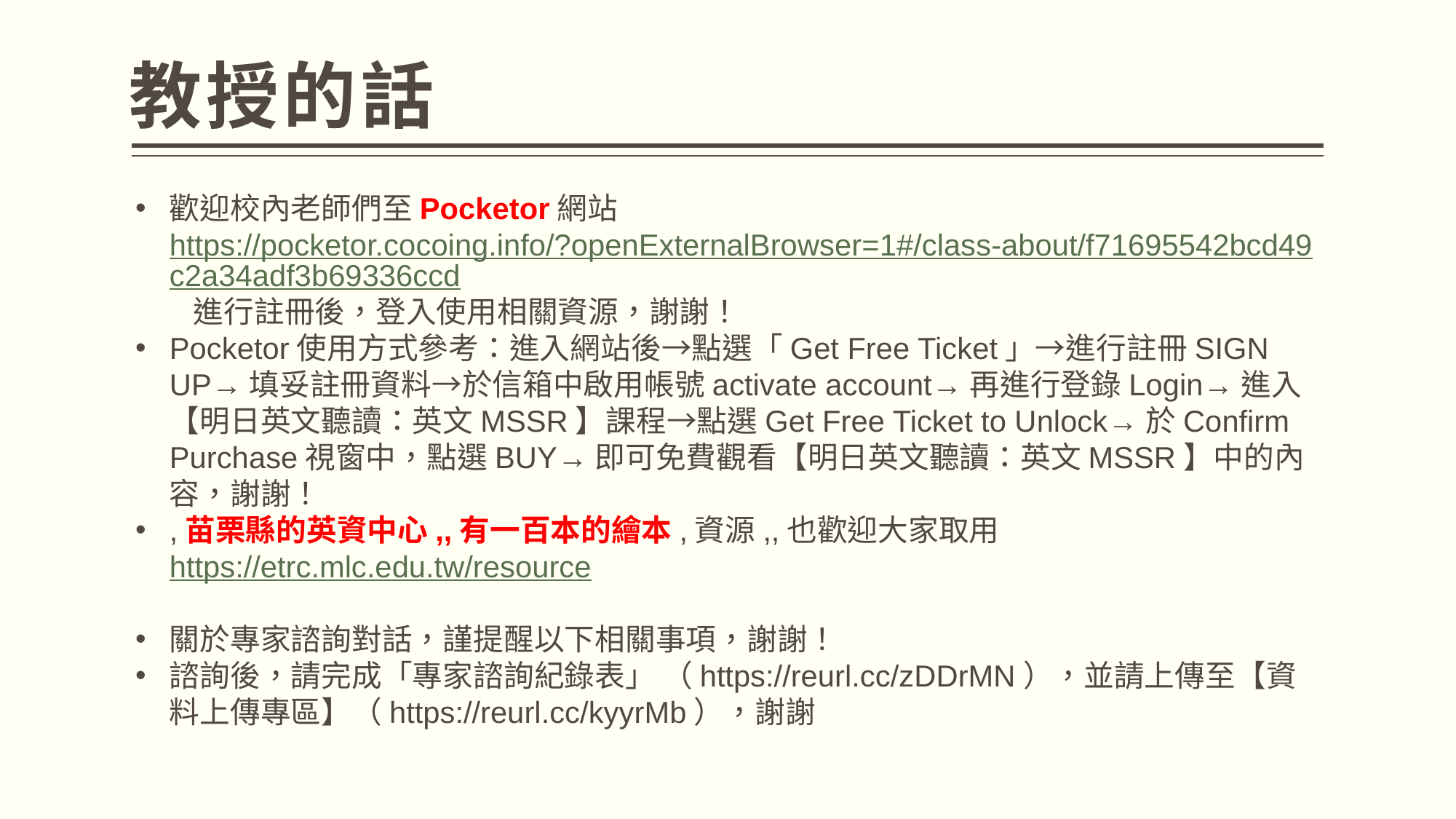

# 教授的話
歡迎校內老師們至Pocketor網站 https://pocketor.cocoing.info/?openExternalBrowser=1#/class-about/f71695542bcd49c2a34adf3b69336ccd  進行註冊後，登入使用相關資源，謝謝！
Pocketor使用方式參考：進入網站後→點選「Get Free Ticket」→進行註冊SIGN UP→填妥註冊資料→於信箱中啟用帳號activate account→再進行登錄Login→進入【明日英文聽讀：英文MSSR】課程→點選Get Free Ticket to Unlock→於Confirm Purchase視窗中，點選BUY→即可免費觀看【明日英文聽讀：英文MSSR】中的內容，謝謝！
,苗栗縣的英資中心,,有一百本的繪本,資源,,也歡迎大家取用 https://etrc.mlc.edu.tw/resource

關於專家諮詢對話，謹提醒以下相關事項，謝謝！
諮詢後，請完成「專家諮詢紀錄表」 （https://reurl.cc/zDDrMN），並請上傳至【資料上傳專區】（https://reurl.cc/kyyrMb），謝謝